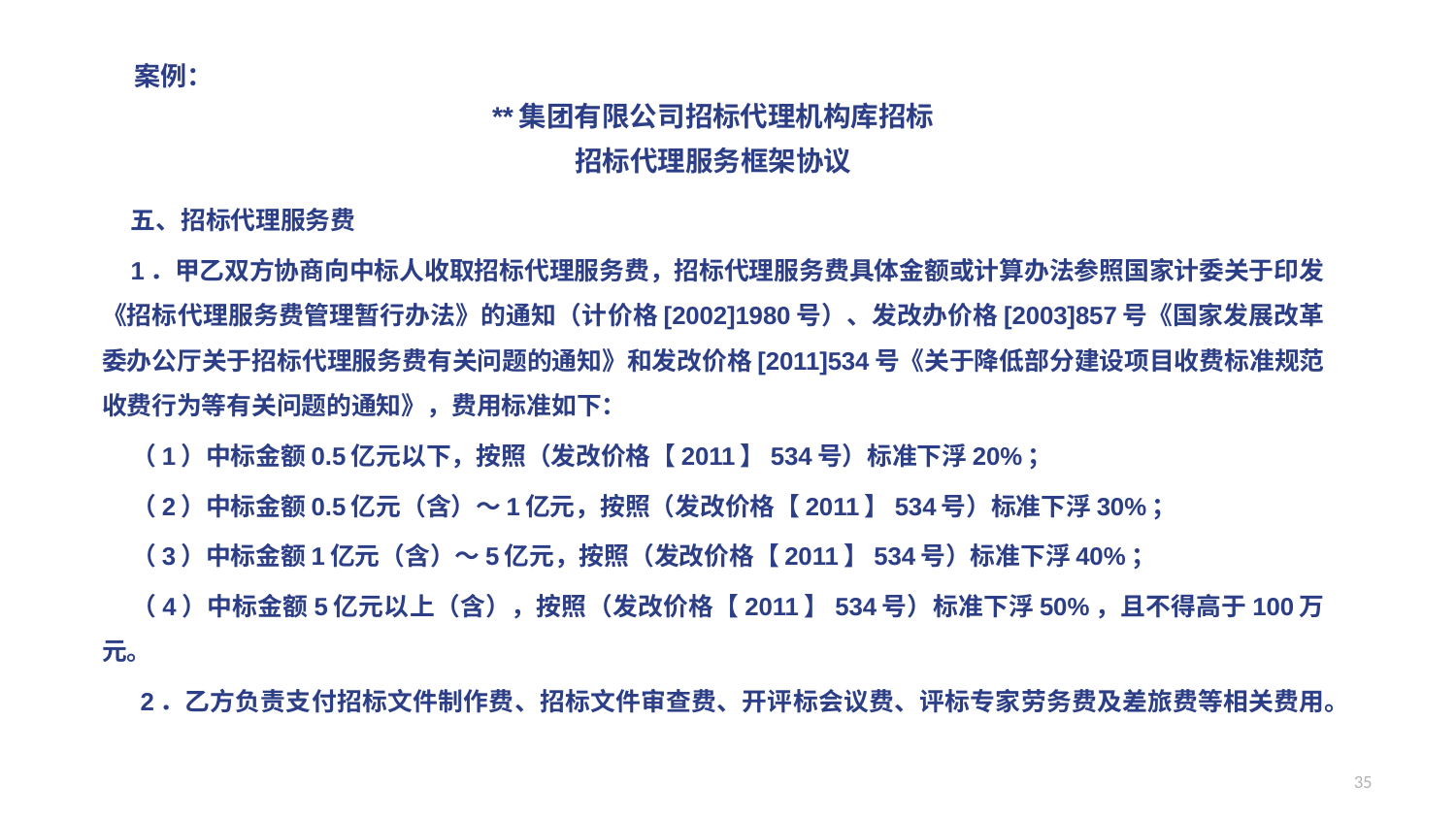

案例：
**集团有限公司招标代理机构库招标
招标代理服务框架协议
五、招标代理服务费
1．甲乙双方协商向中标人收取招标代理服务费，招标代理服务费具体金额或计算办法参照国家计委关于印发《招标代理服务费管理暂行办法》的通知（计价格[2002]1980号）、发改办价格[2003]857号《国家发展改革委办公厅关于招标代理服务费有关问题的通知》和发改价格[2011]534号《关于降低部分建设项目收费标准规范收费行为等有关问题的通知》，费用标准如下：
（1）中标金额0.5亿元以下，按照（发改价格【2011】534号）标准下浮20%；
（2）中标金额0.5亿元（含）～1亿元，按照（发改价格【2011】534号）标准下浮30%；
（3）中标金额1亿元（含）～5亿元，按照（发改价格【2011】534号）标准下浮40%；
（4）中标金额5亿元以上（含），按照（发改价格【2011】534号）标准下浮50%，且不得高于100万元。
2．乙方负责支付招标文件制作费、招标文件审查费、开评标会议费、评标专家劳务费及差旅费等相关费用。

35